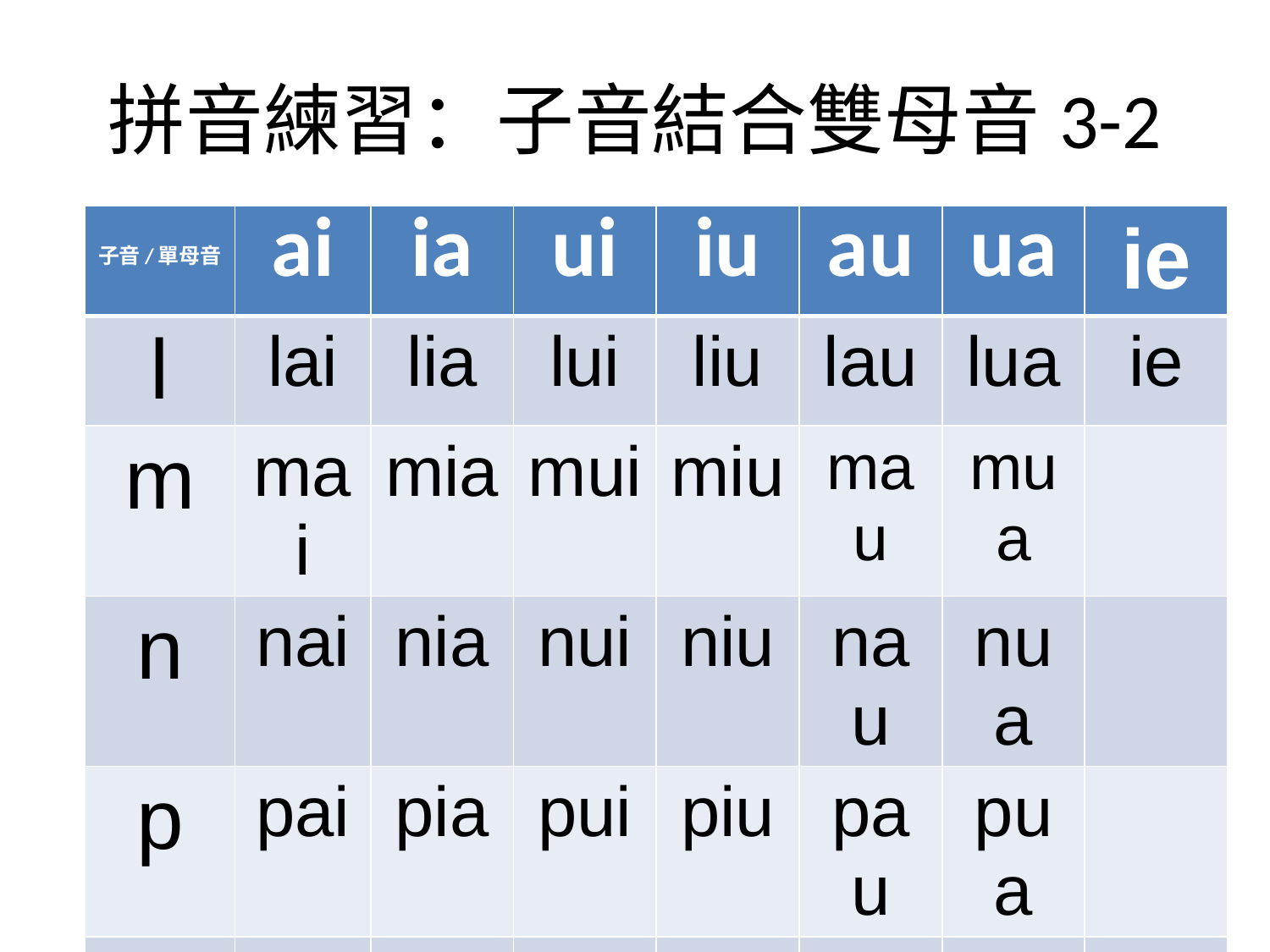

# 拼音練習：子音結合雙母音3-2

| 子音/單母音 | ai | ia | ui | iu | au | ua | ie |
| --- | --- | --- | --- | --- | --- | --- | --- |
| l | lai | lia | lui | liu | lau | lua | ie |
| m | mai | mia | mui | miu | mau | mua |  |
| n | nai | nia | nui | niu | nau | nua |  |
| p | pai | pia | pui | piu | pau | pua |  |
| q | qai | qia | qui | qiu | qau | qua |  |